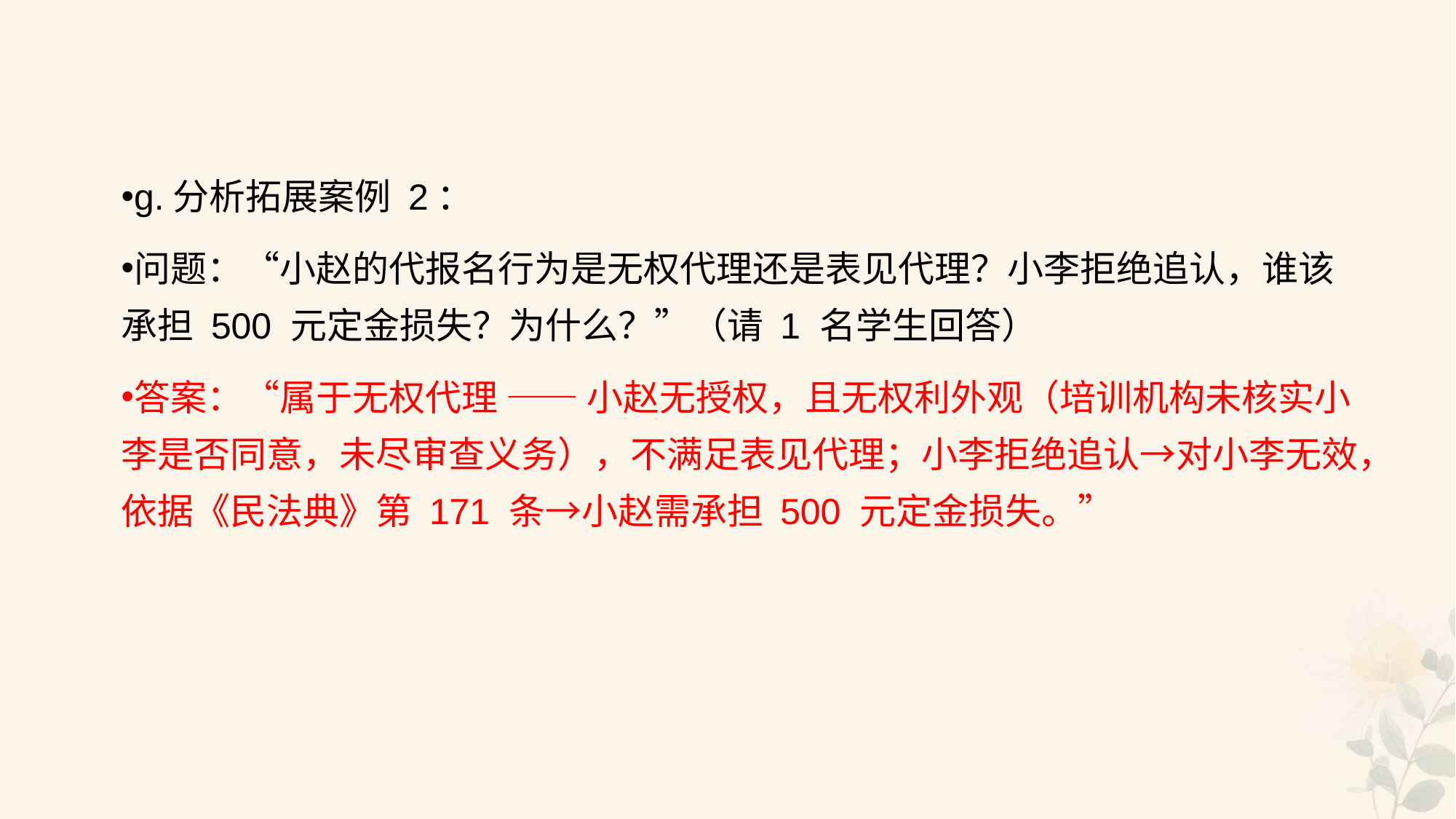

#
g.分析拓展案例 2：
问题：“小赵的代报名行为是无权代理还是表见代理？小李拒绝追认，谁该承担 500 元定金损失？为什么？”（请 1 名学生回答）
答案：“属于无权代理 —— 小赵无授权，且无权利外观（培训机构未核实小李是否同意，未尽审查义务），不满足表见代理；小李拒绝追认→对小李无效，依据《民法典》第 171 条→小赵需承担 500 元定金损失。”